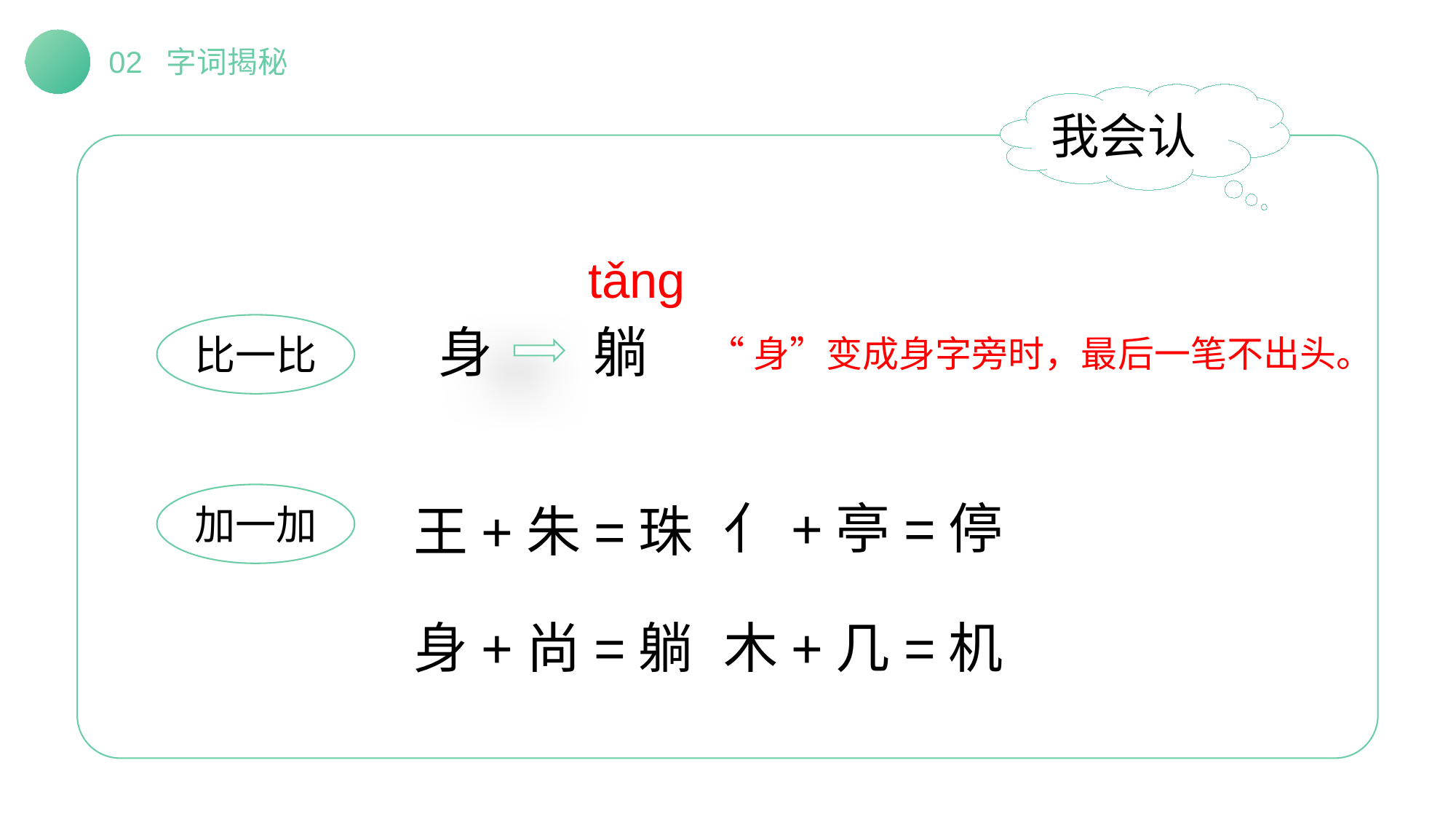

02  字词揭秘
我会认

tǎng
躺
身
“身”变成身字旁时，最后一笔不出头。

比一比

加一加
亻+亭=停
王+朱=珠
木+几=机
身+尚=躺